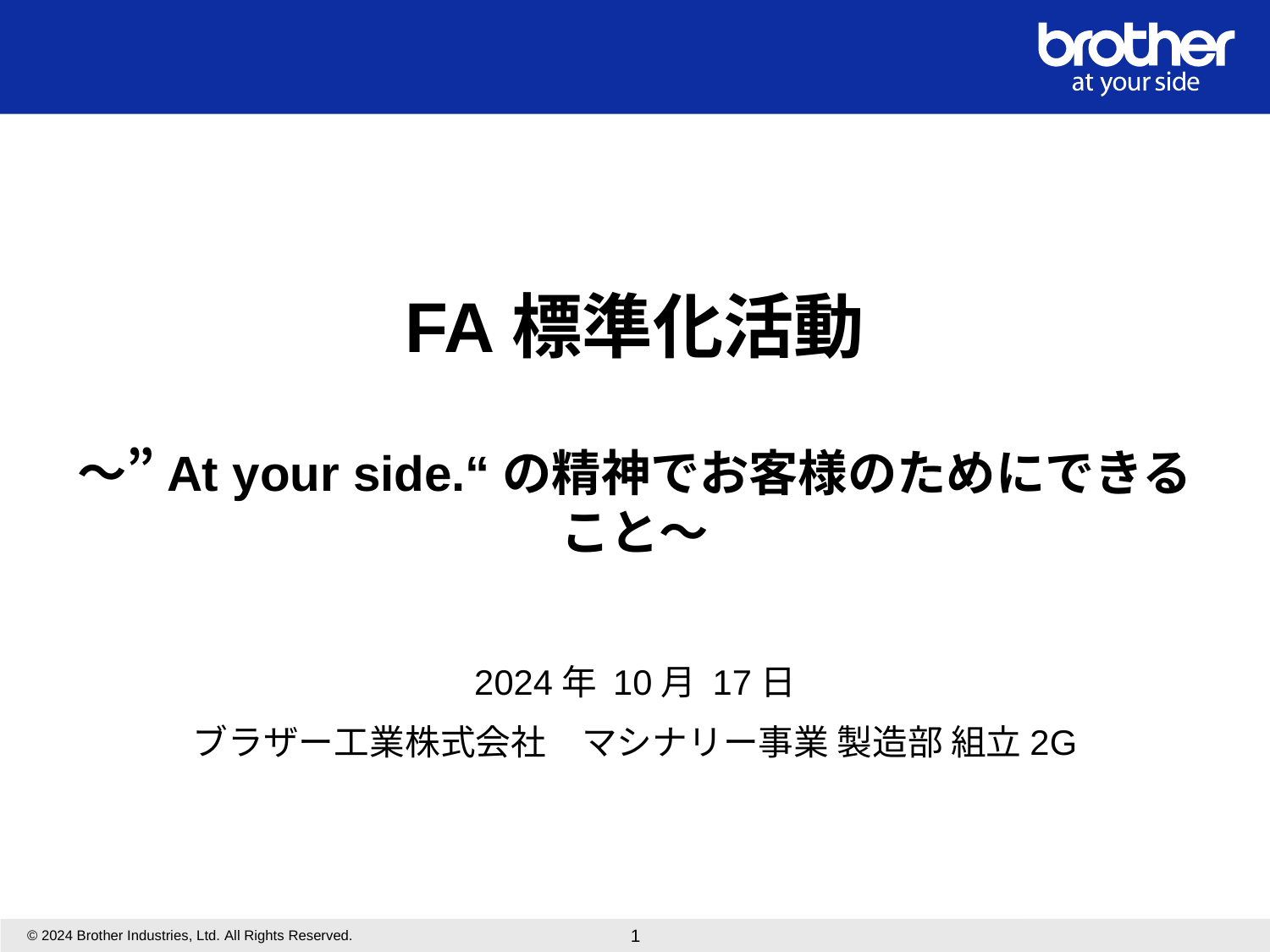

# FA標準化活動 ～”At your side.“の精神でお客様のためにできること～
2024年 10月 17日
ブラザー工業株式会社　マシナリー事業 製造部 組立2G
1